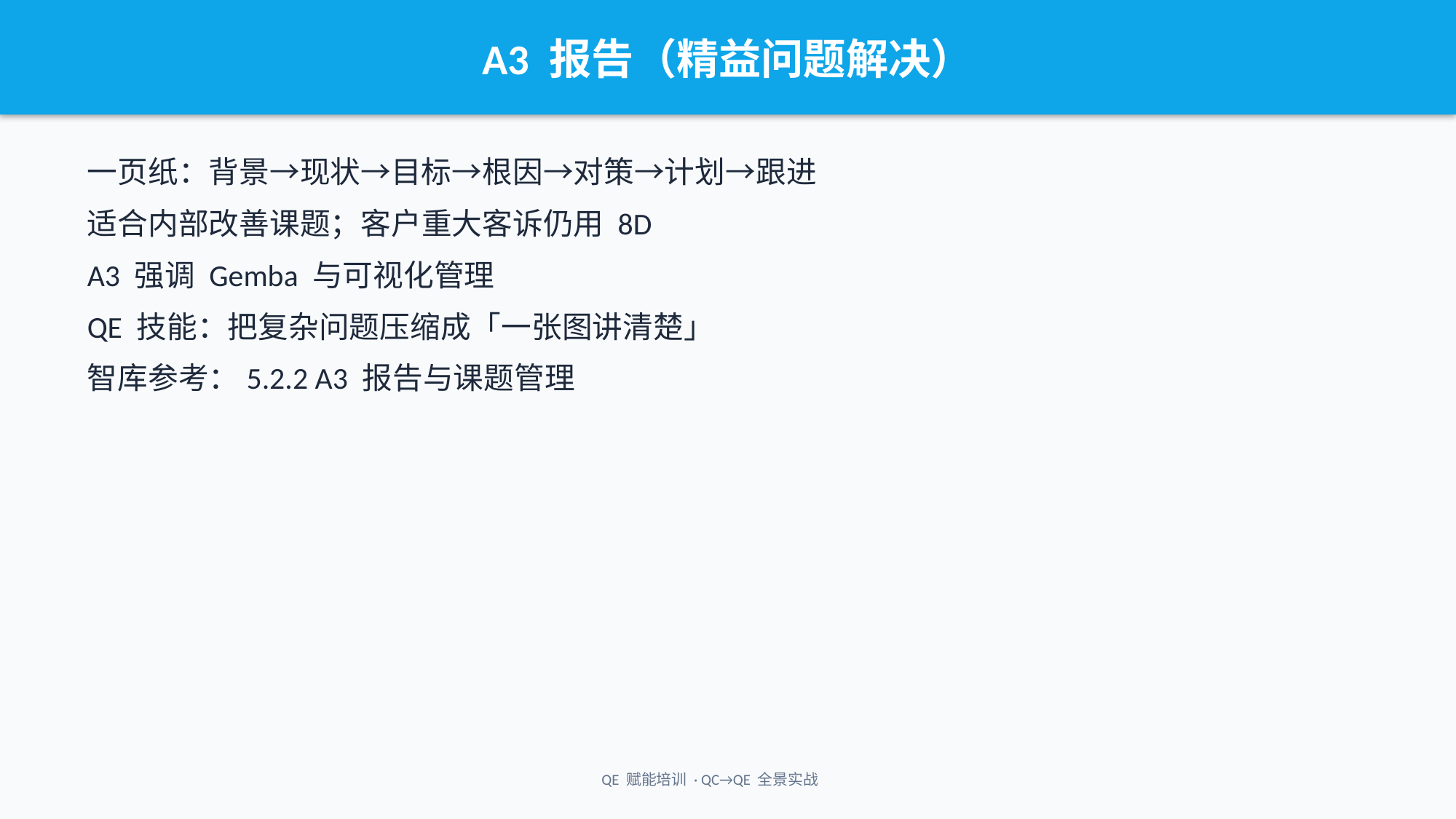

A3 报告（精益问题解决）
一页纸：背景→现状→目标→根因→对策→计划→跟进
适合内部改善课题；客户重大客诉仍用 8D
A3 强调 Gemba 与可视化管理
QE 技能：把复杂问题压缩成「一张图讲清楚」
智库参考：5.2.2 A3 报告与课题管理
QE 赋能培训 · QC→QE 全景实战